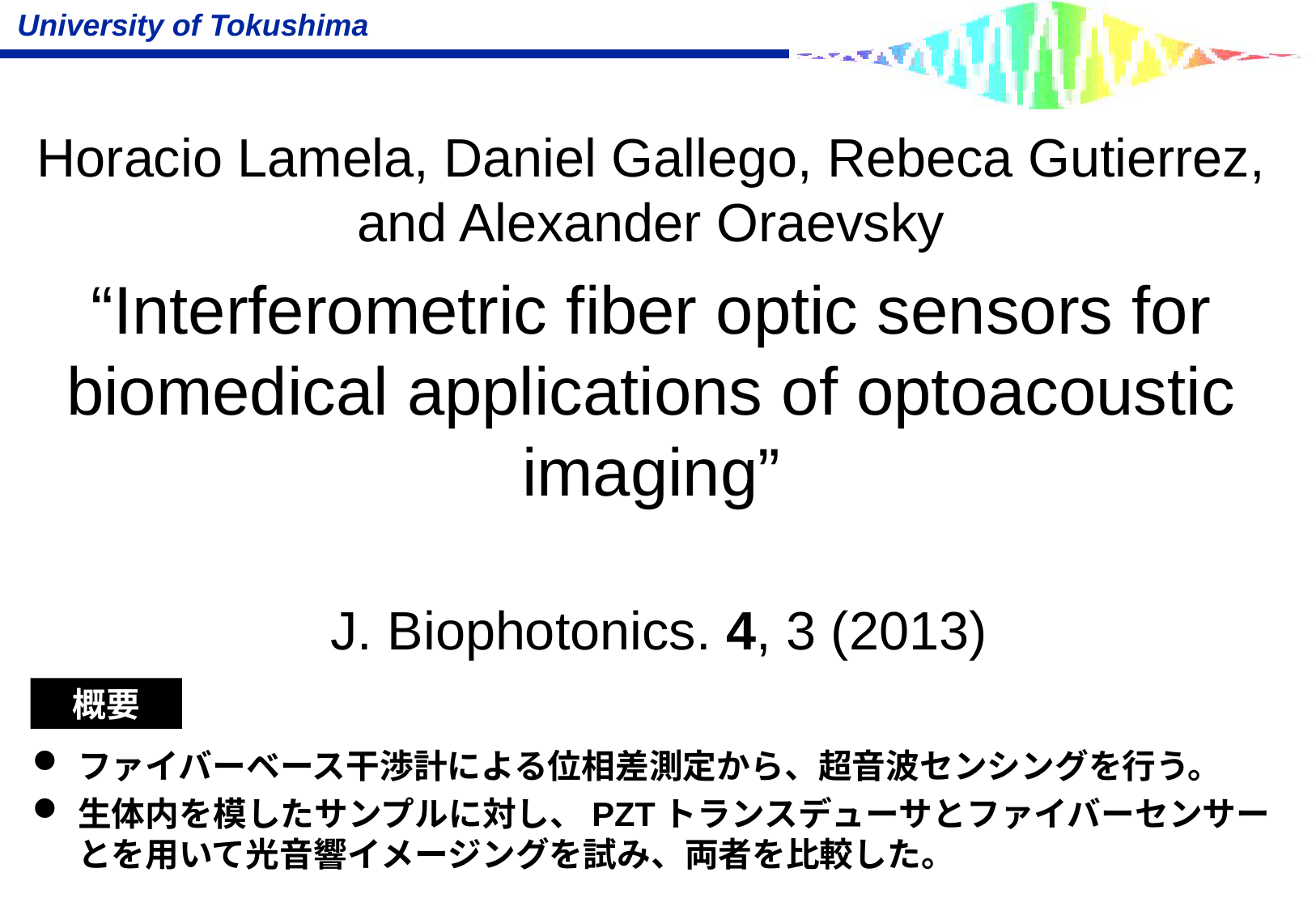

Horacio Lamela, Daniel Gallego, Rebeca Gutierrez, and Alexander Oraevsky
“Interferometric fiber optic sensors for biomedical applications of optoacoustic imaging”

 J. Biophotonics. 4, 3 (2013)
概要
ファイバーベース干渉計による位相差測定から、超音波センシングを行う。
生体内を模したサンプルに対し、PZTトランスデューサとファイバーセンサーとを用いて光音響イメージングを試み、両者を比較した。